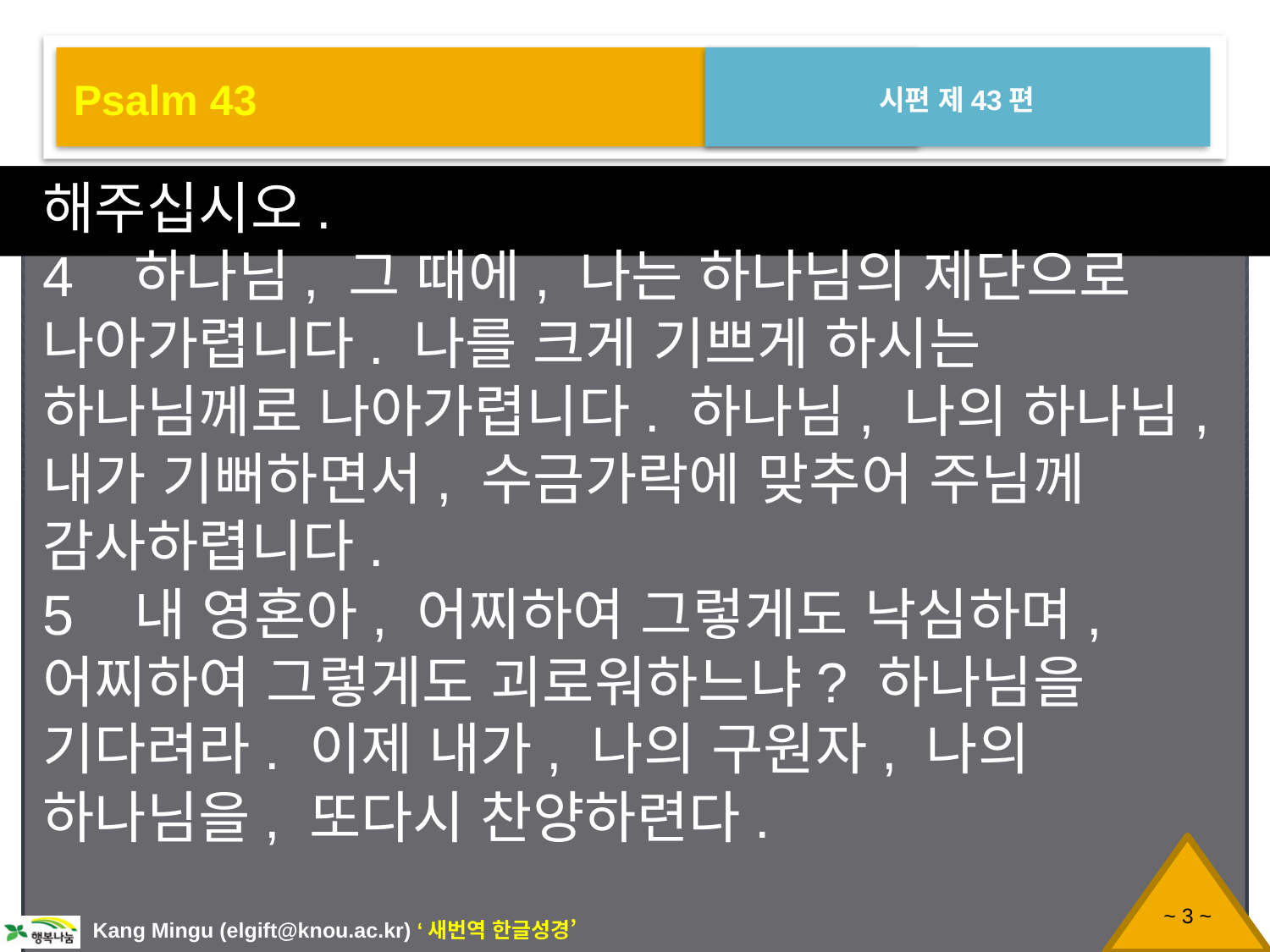

Psalm 43
시편 제43편
해주십시오.
4   하나님, 그 때에, 나는 하나님의 제단으로 나아가렵니다. 나를 크게 기쁘게 하시는 하나님께로 나아가렵니다. 하나님, 나의 하나님, 내가 기뻐하면서, 수금가락에 맞추어 주님께 감사하렵니다.
5   내 영혼아, 어찌하여 그렇게도 낙심하며, 어찌하여 그렇게도 괴로워하느냐? 하나님을 기다려라. 이제 내가, 나의 구원자, 나의 하나님을, 또다시 찬양하련다.